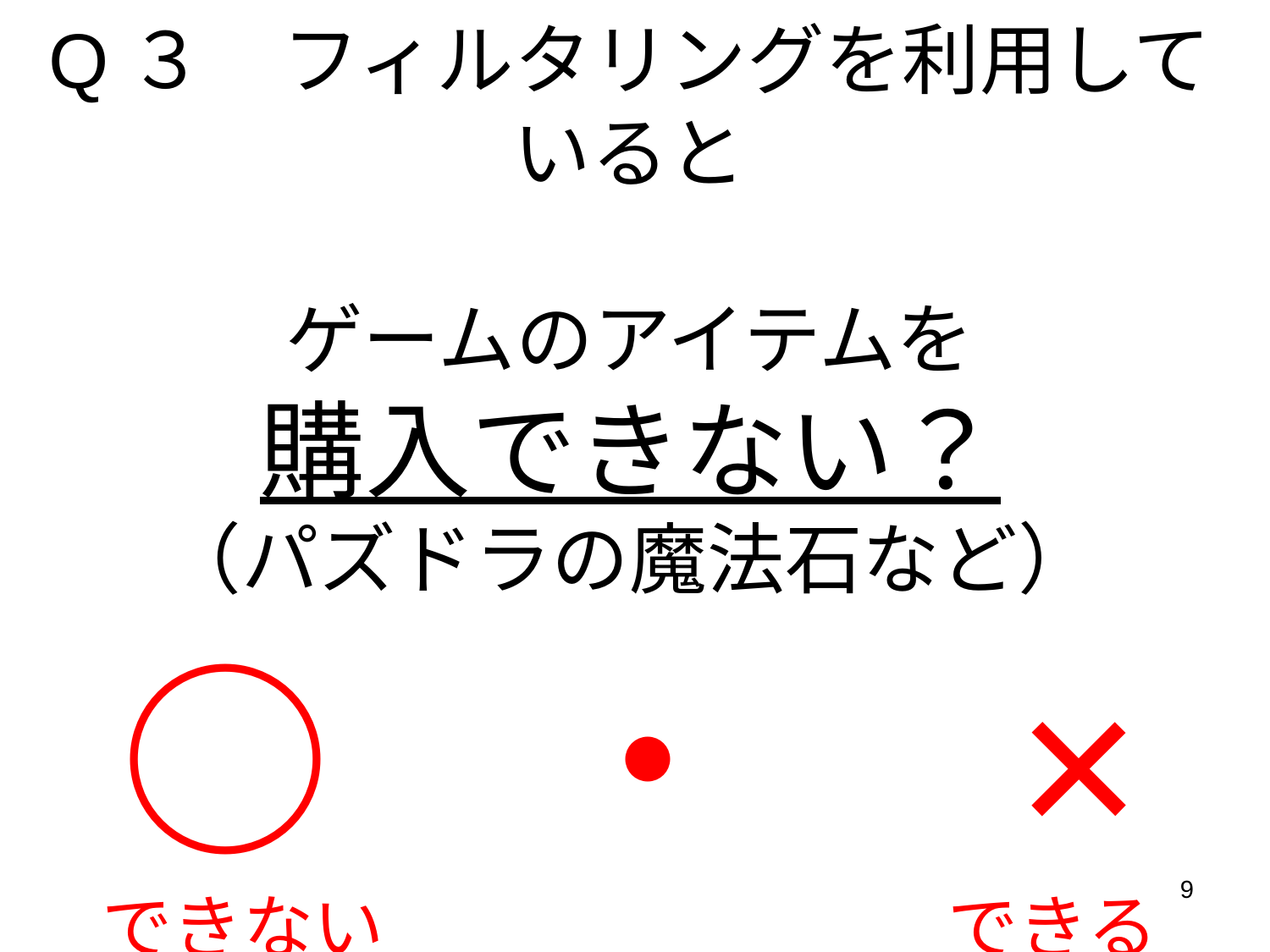

# Q３　フィルタリングを利用していると ゲームのアイテムを 購入できない？ （パズドラの魔法石など） ○　・　× できない　　　　　　　　できる
9